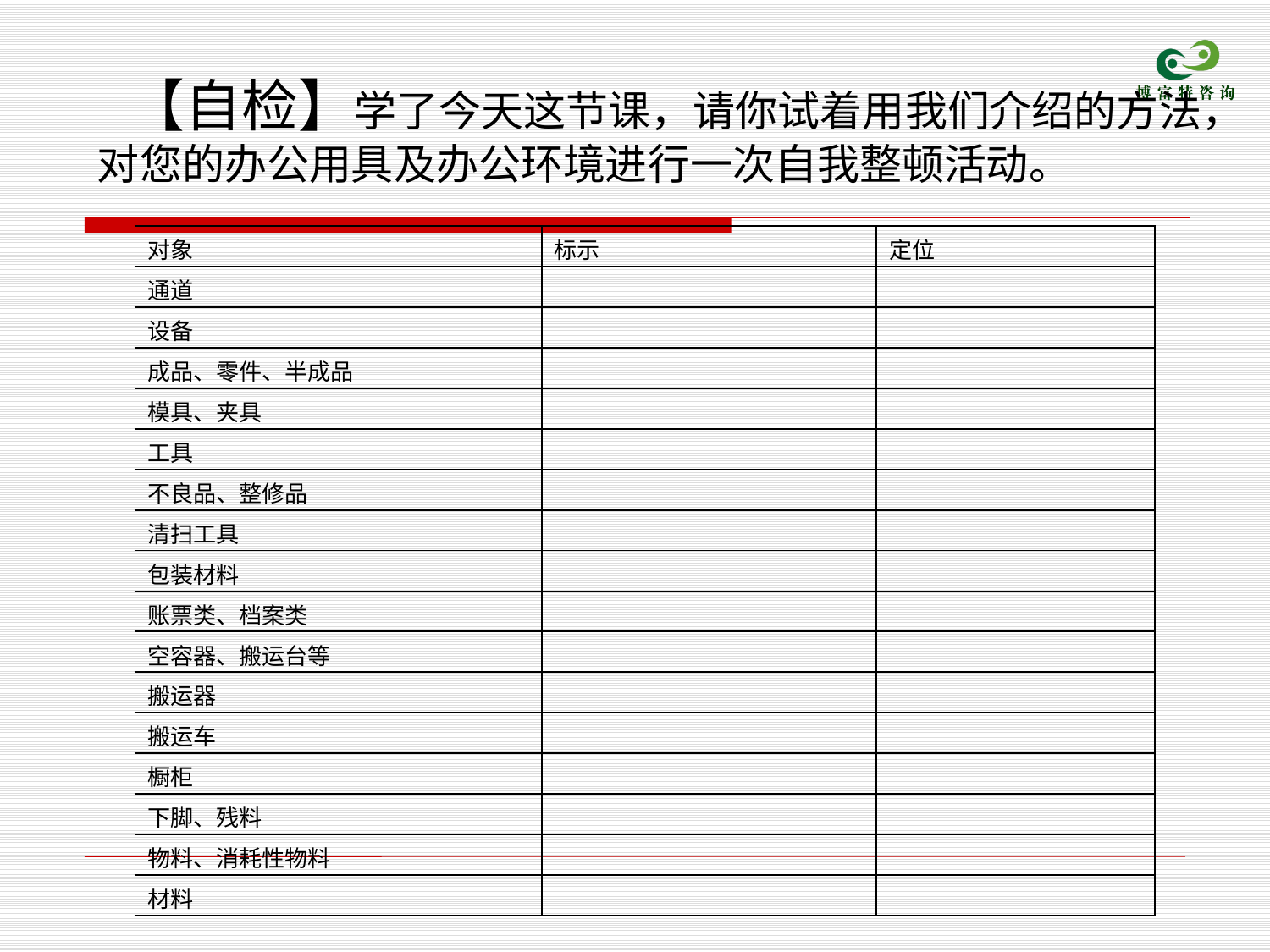

【自检】学了今天这节课，请你试着用我们介绍的方法，对您的办公用具及办公环境进行一次自我整顿活动。
| 对象 | 标示 | 定位 |
| --- | --- | --- |
| 通道 |  |  |
| 设备 |  |  |
| 成品、零件、半成品 |  |  |
| 模具、夹具 |  |  |
| 工具 |  |  |
| 不良品、整修品 |  |  |
| 清扫工具 |  |  |
| 包装材料 |  |  |
| 账票类、档案类 |  |  |
| 空容器、搬运台等 |  |  |
| 搬运器 |  |  |
| 搬运车 |  |  |
| 橱柜 |  |  |
| 下脚、残料 |  |  |
| 物料、消耗性物料 |  |  |
| 材料 |  |  |
167